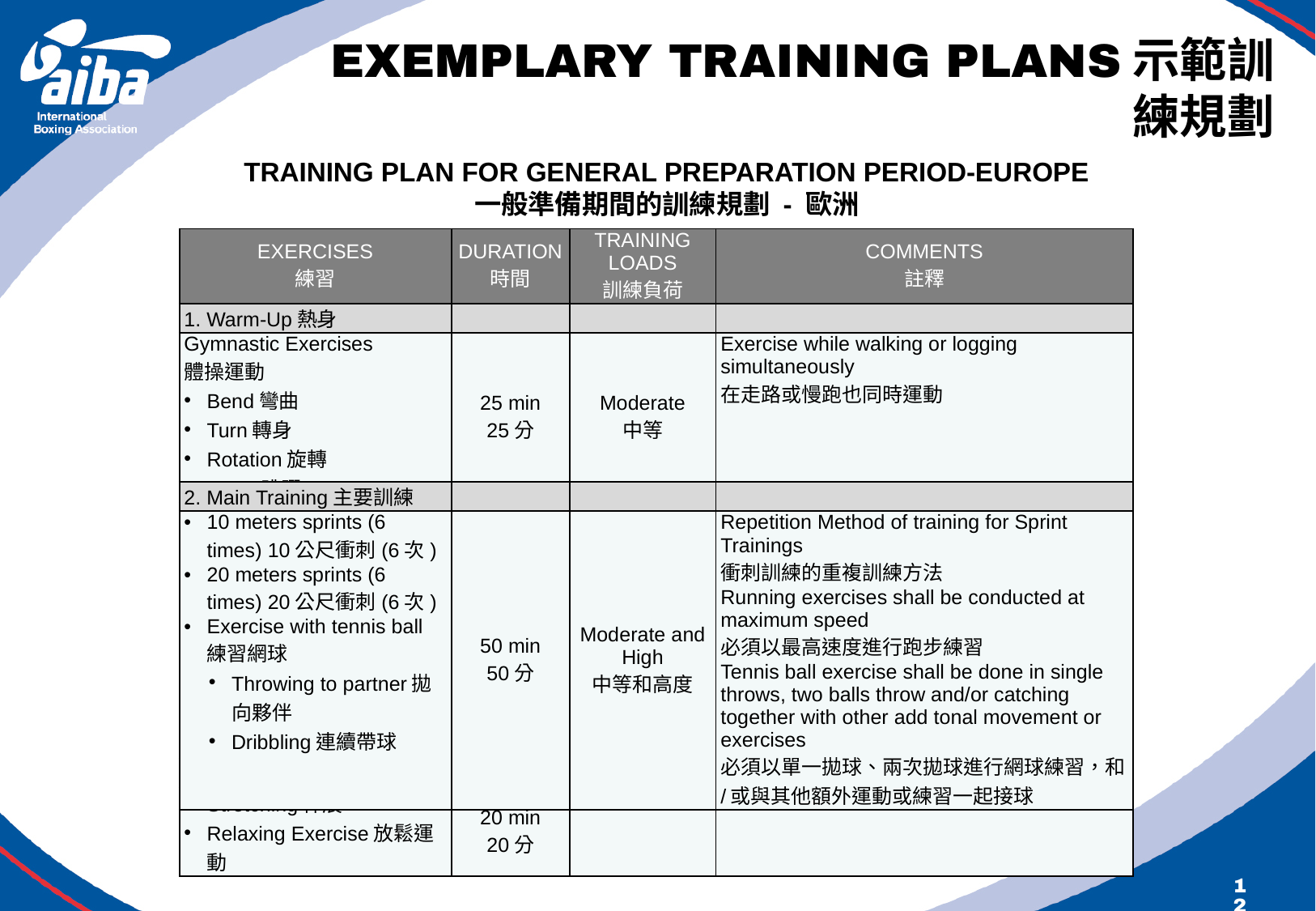

# EXEMPLARY TRAINING PLANS示範訓練規劃
TRAINING PLAN FOR GENERAL PREPARATION PERIOD-EUROPE
一般準備期間的訓練規劃 - 歐洲
| EXERCISES 練習 | DURATION 時間 | TRAINING LOADS 訓練負荷 | COMMENTS 註釋 |
| --- | --- | --- | --- |
| 1. Warm-Up熱身 |  |  |  |
| Gymnastic Exercises 體操運動 Bend彎曲 Turn轉身 Rotation旋轉 Jump跳躍 | 25 min 25分 | Moderate 中等 | Exercise while walking or logging simultaneously 在走路或慢跑也同時運動 |
| 2. Main Training主要訓練 |  |  |  |
| --- | --- | --- | --- |
| 10 meters sprints (6 times) 10公尺衝刺(6次) 20 meters sprints (6 times) 20公尺衝刺(6次) Exercise with tennis ball練習網球 Throwing to partner拋向夥伴 Dribbling連續帶球 | 50 min 50分 | Moderate and High 中等和高度 | Repetition Method of training for Sprint Trainings 衝刺訓練的重複訓練方法 Running exercises shall be conducted at maximum speed 必須以最高速度進行跑步練習 Tennis ball exercise shall be done in single throws, two balls throw and/or catching together with other add tonal movement or exercises 必須以單一拋球、兩次拋球進行網球練習，和/或與其他額外運動或練習一起接球 |
| 3. Cool-Down緩和 |  |  |  |
| --- | --- | --- | --- |
| Stretching伸展 Relaxing Exercise放鬆運動 | 20 min 20分 |  |  |
127